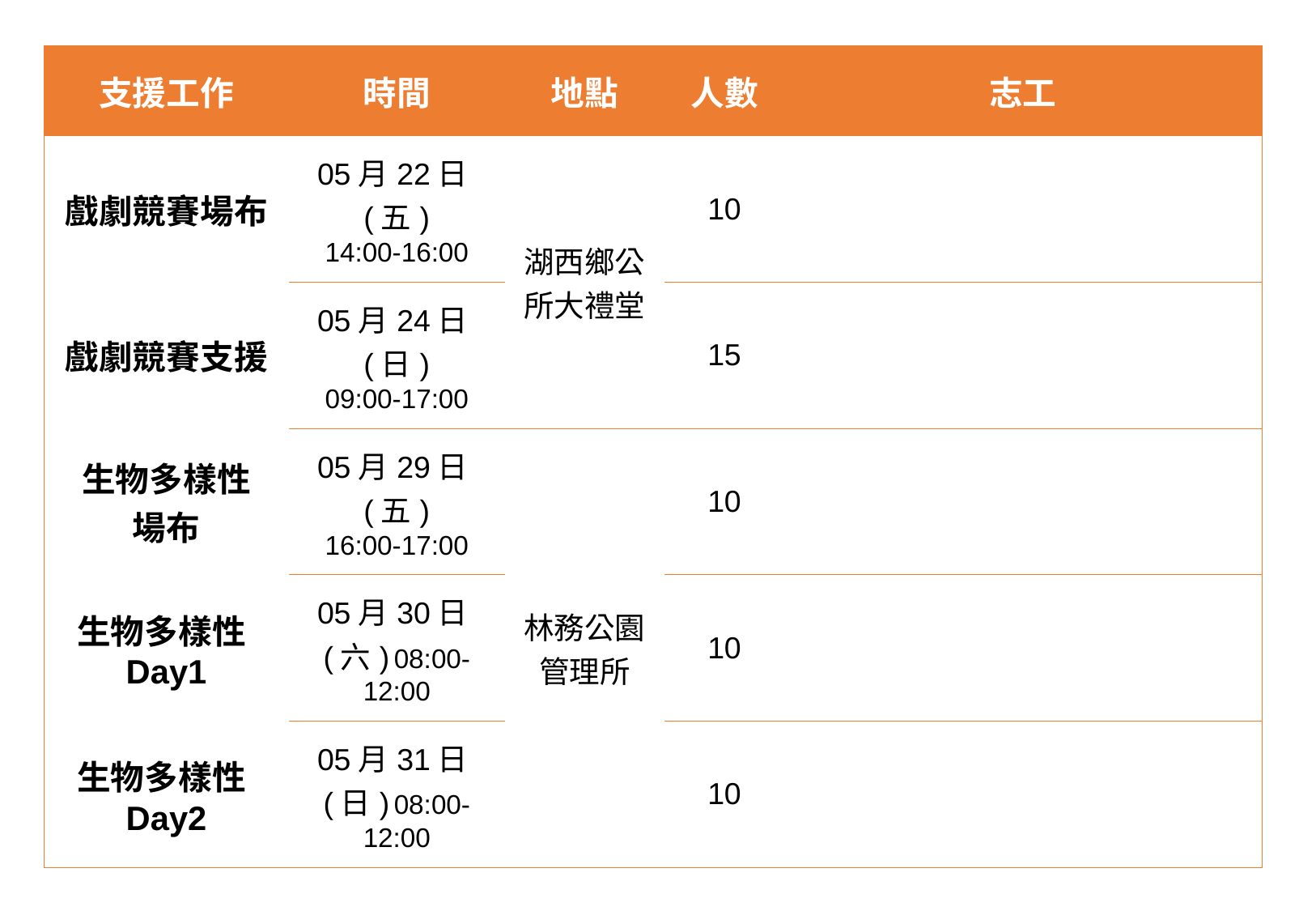

| 支援工作 | 時間 | 地點 | 人數 | 志工 |
| --- | --- | --- | --- | --- |
| 戲劇競賽場布 | 05月22日(五) 14:00-16:00 | 湖西鄉公所大禮堂 | 10 |  |
| 戲劇競賽支援 | 05月24日(日) 09:00-17:00 |  | 15 |  |
| 生物多樣性 場布 | 05月29日(五) 16:00-17:00 | 林務公園管理所 | 10 |  |
| 生物多樣性Day1 | 05月30日(六) 08:00-12:00 |  | 10 |  |
| 生物多樣性Day2 | 05月31日(日) 08:00-12:00 |  | 10 |  |